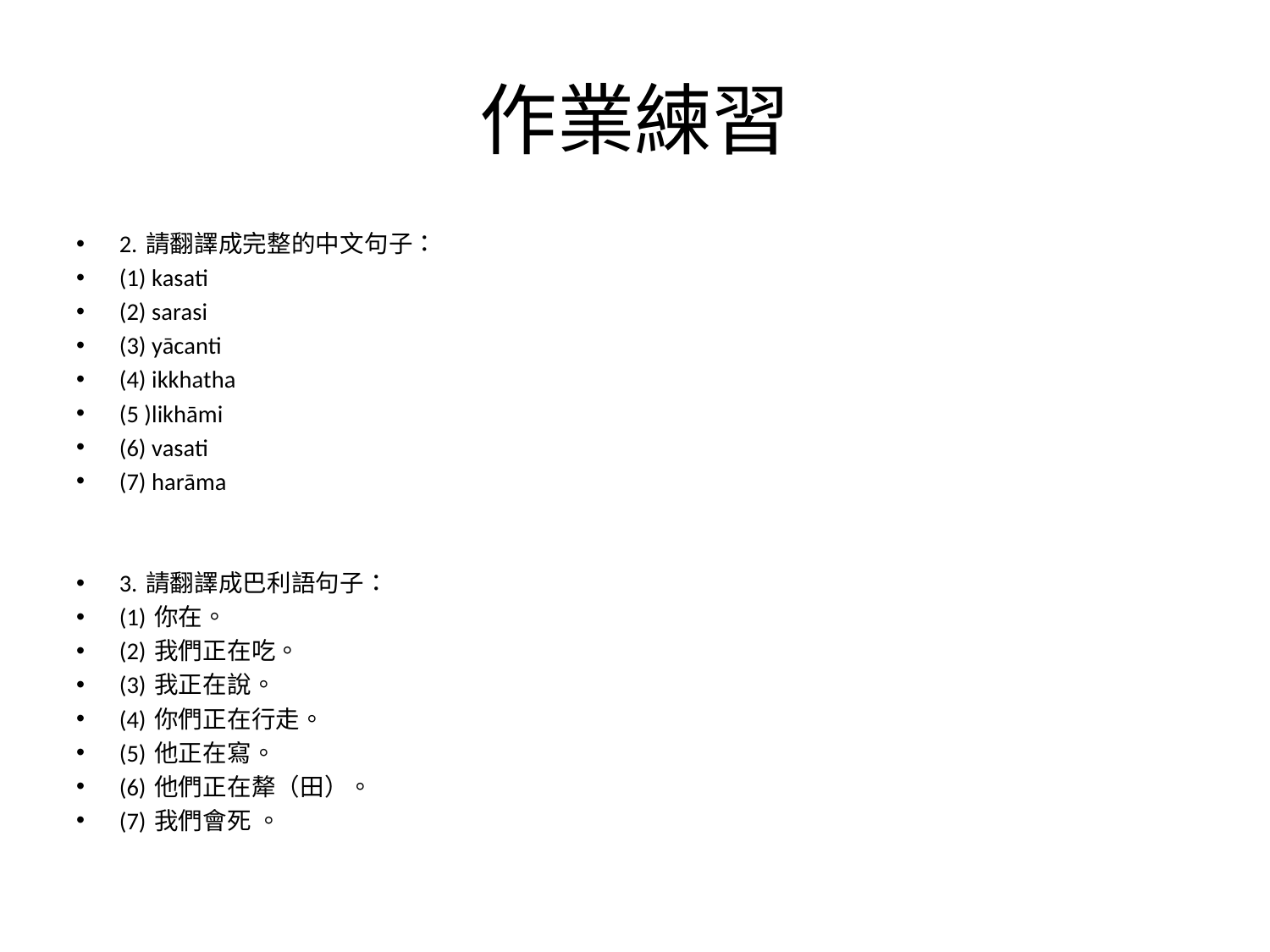

# 作業練習
2. 請翻譯成完整的中文句子：
(1) kasati
(2) sarasi
(3) yācanti
(4) ikkhatha
(5 )likhāmi
(6) vasati
(7) harāma

3. 請翻譯成巴利語句子：
(1) 你在。
(2) 我們正在吃。
(3) 我正在說。
(4) 你們正在行走。
(5) 他正在寫。
(6) 他們正在犛（田）。
(7) 我們會死 。